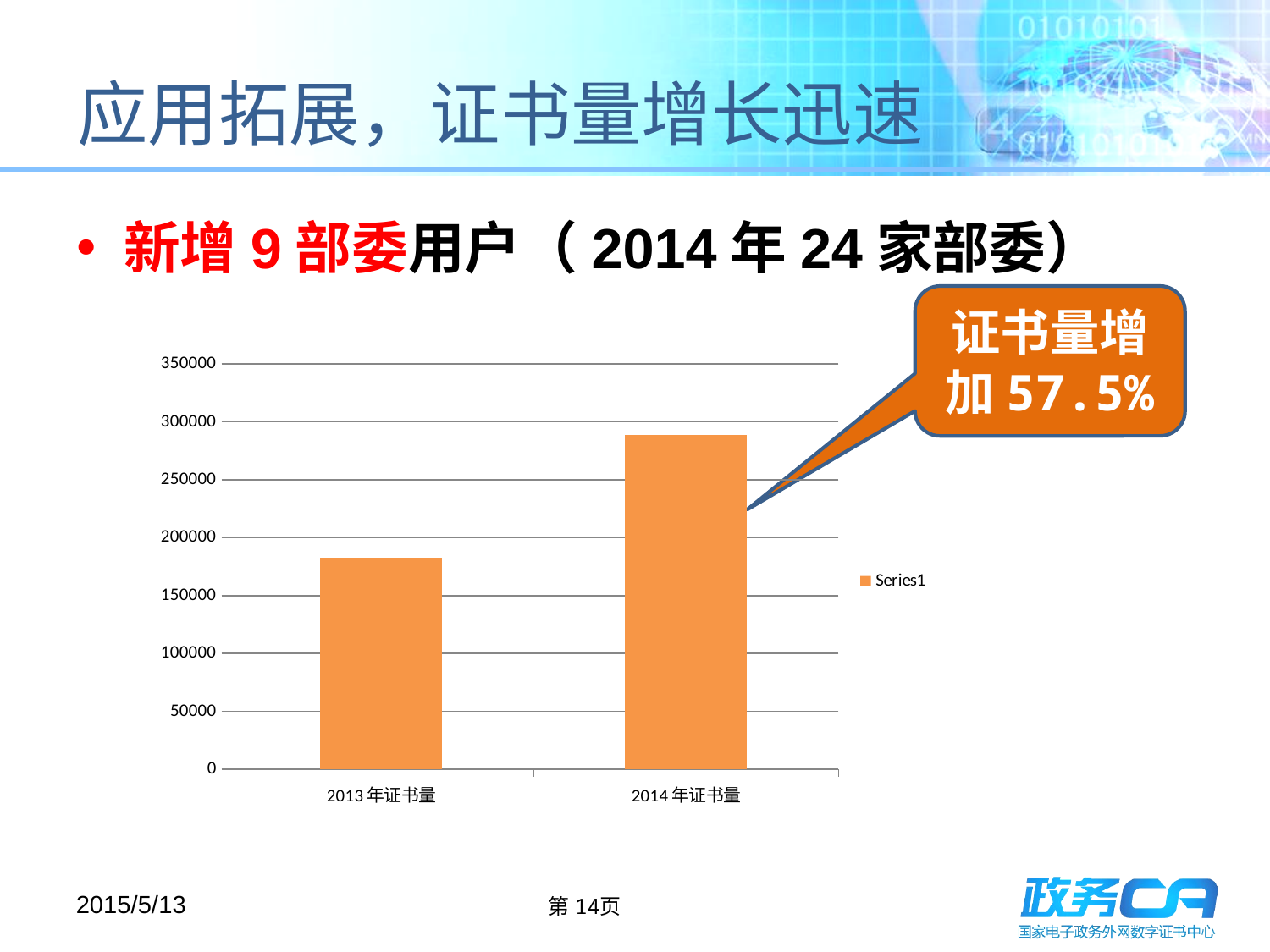

# 应用拓展，证书量增长迅速
新增9部委用户（2014年24家部委）
证书量增加57.5%

### Chart

| Category |  |
|---|---|
| 2013年证书量 | 183049.0 |
| 2014年证书量 | 288373.0 |
2015/5/13
第14页